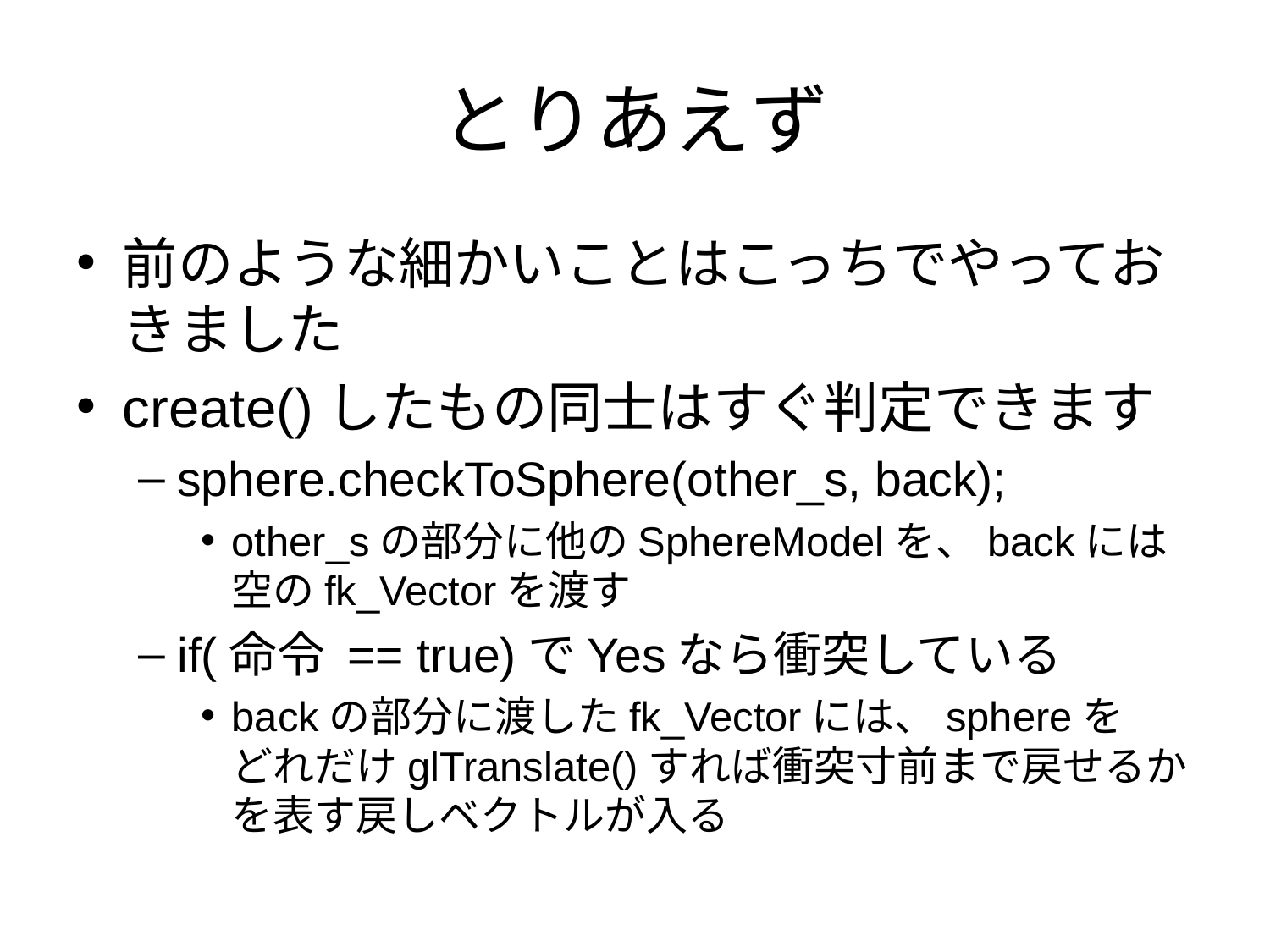

# とりあえず
前のような細かいことはこっちでやっておきました
create()したもの同士はすぐ判定できます
sphere.checkToSphere(other_s, back);
other_sの部分に他のSphereModelを、backには空のfk_Vectorを渡す
if(命令 == true)でYesなら衝突している
backの部分に渡したfk_Vectorには、sphereを
どれだけglTranslate()すれば衝突寸前まで戻せるかを表す戻しベクトルが入る